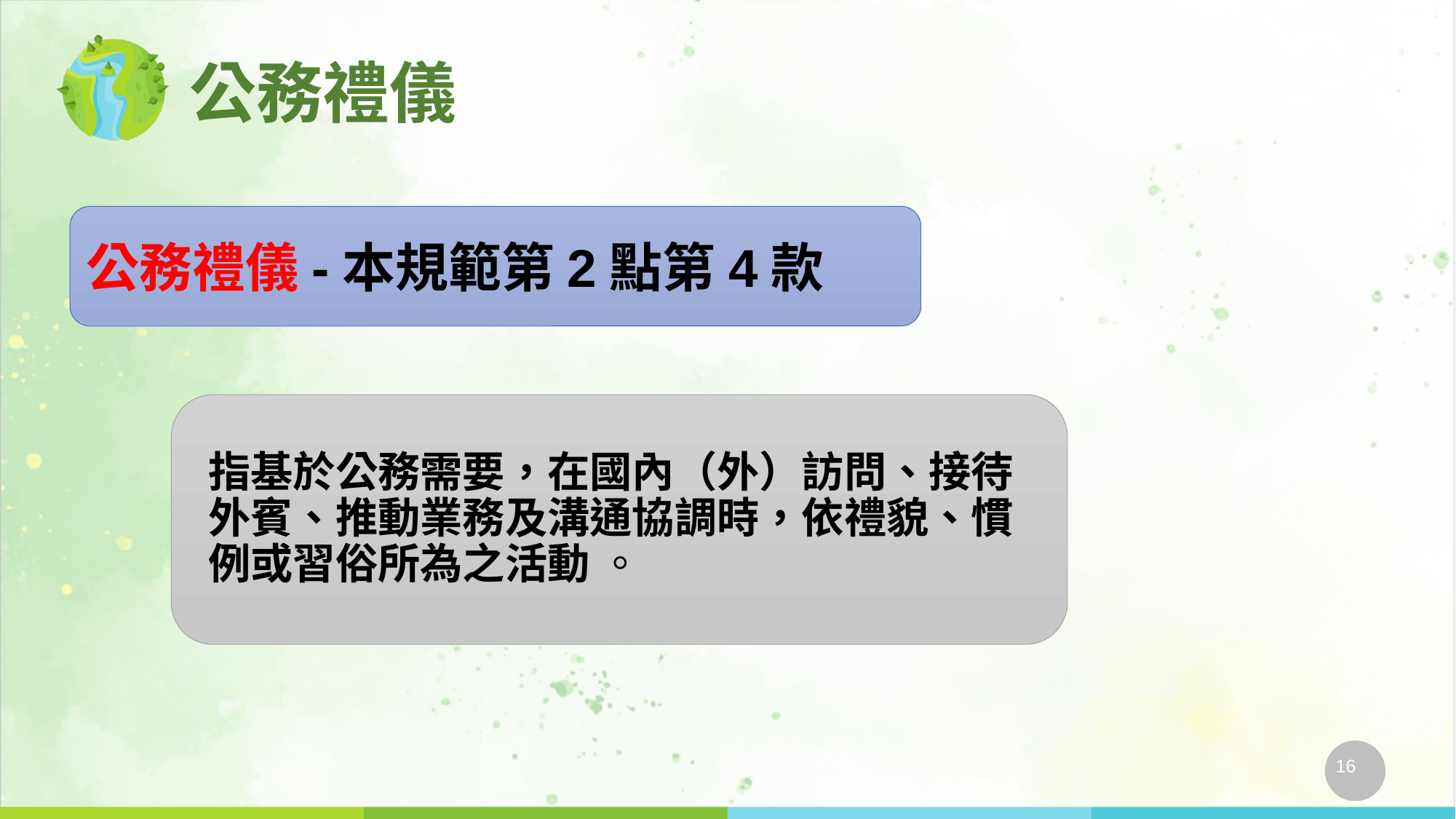

公務禮儀
公務禮儀-本規範第2點第4款
指基於公務需要，在國內（外）訪問、接待外賓、推動業務及溝通協調時，依禮貌、慣例或習俗所為之活動 。
16
16